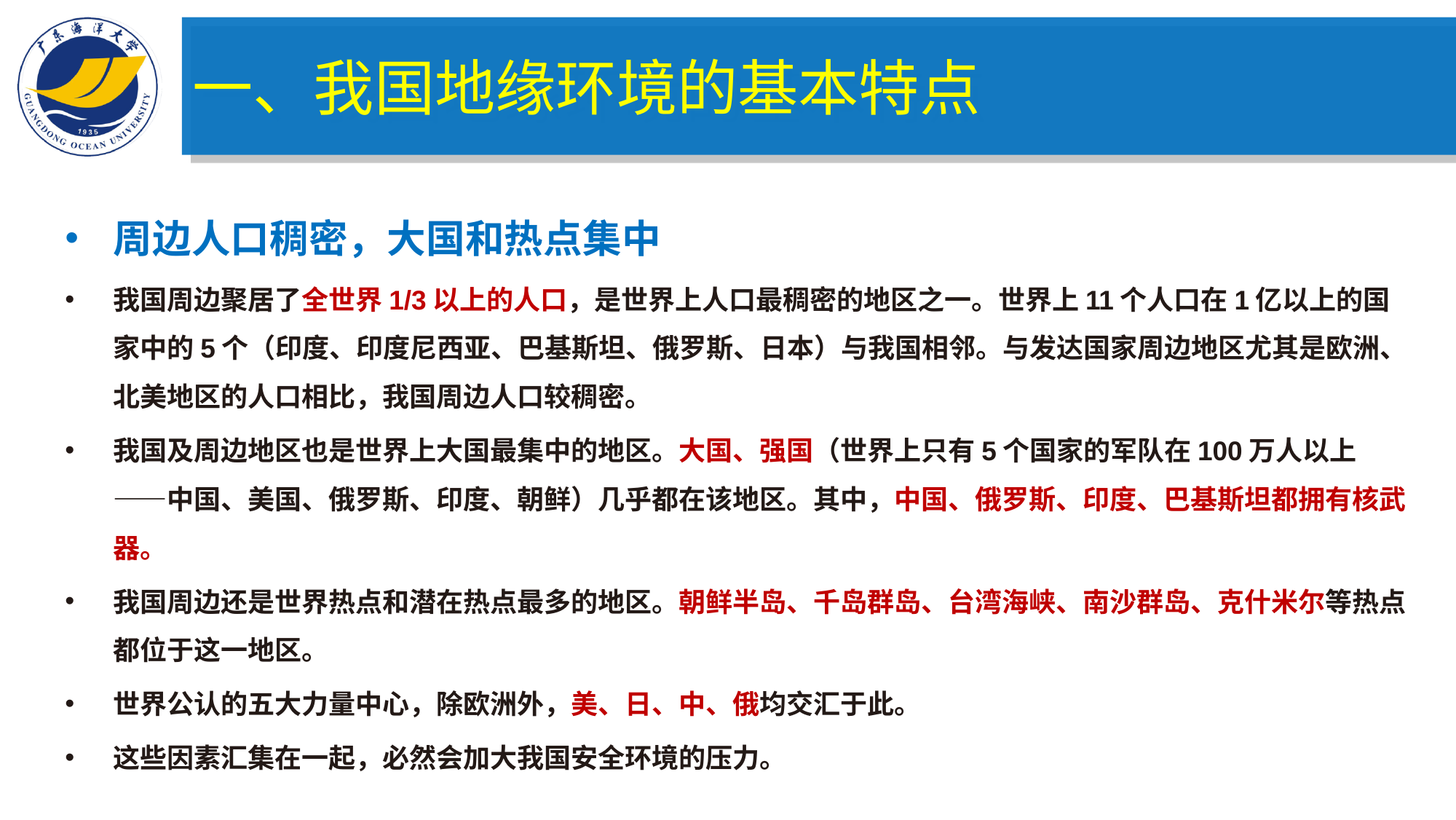

一、我国地缘环境的基本特点
周边人口稠密，大国和热点集中
我国周边聚居了全世界1/3以上的人口，是世界上人口最稠密的地区之一。世界上11个人口在1亿以上的国家中的5个（印度、印度尼西亚、巴基斯坦、俄罗斯、日本）与我国相邻。与发达国家周边地区尤其是欧洲、北美地区的人口相比，我国周边人口较稠密。
我国及周边地区也是世界上大国最集中的地区。大国、强国（世界上只有5个国家的军队在100万人以上——中国、美国、俄罗斯、印度、朝鲜）几乎都在该地区。其中，中国、俄罗斯、印度、巴基斯坦都拥有核武器。
我国周边还是世界热点和潜在热点最多的地区。朝鲜半岛、千岛群岛、台湾海峡、南沙群岛、克什米尔等热点都位于这一地区。
世界公认的五大力量中心，除欧洲外，美、日、中、俄均交汇于此。
这些因素汇集在一起，必然会加大我国安全环境的压力。